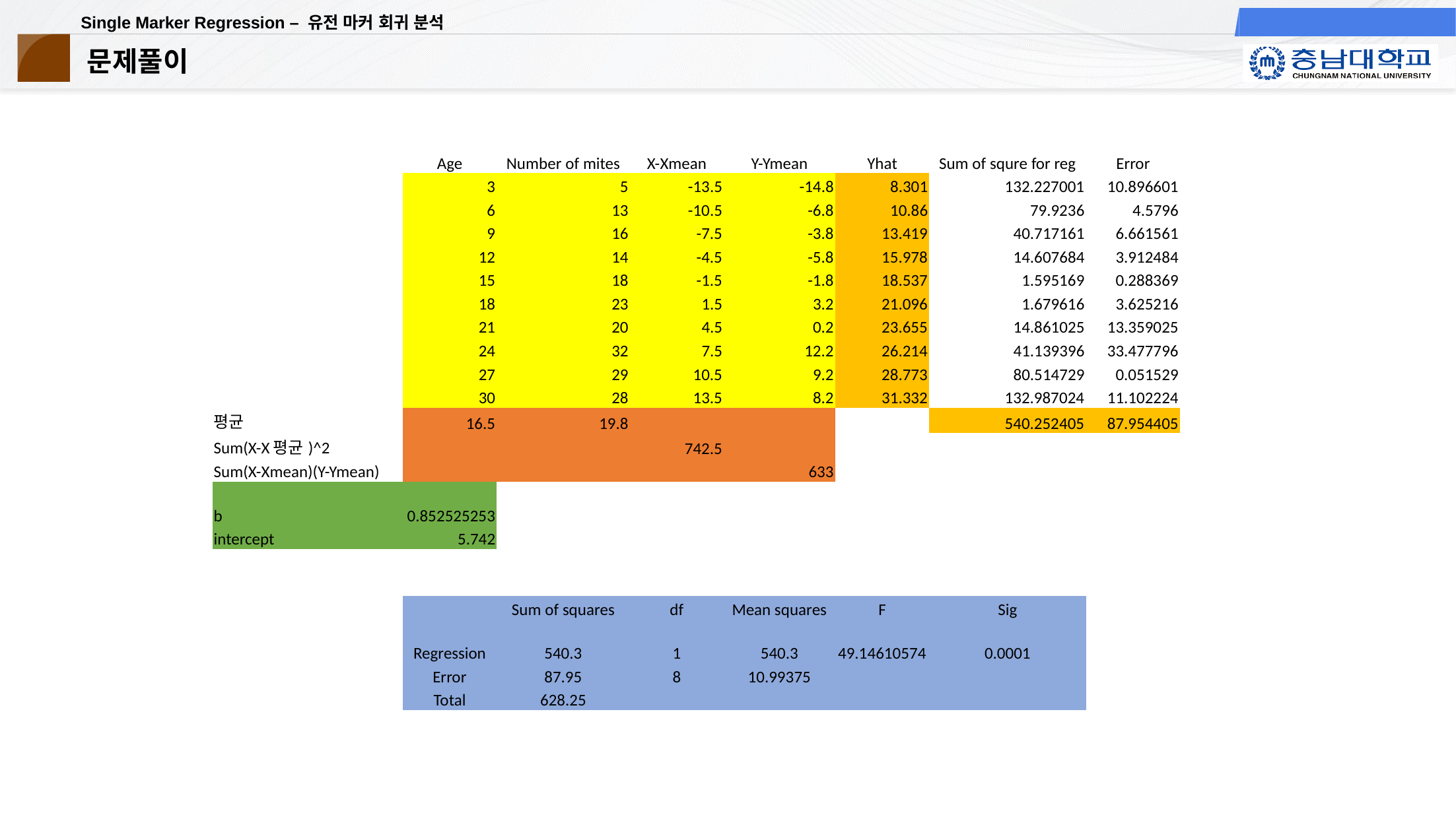

# 문제풀이
|  | Age | Number of mites | X-Xmean | Y-Ymean | Yhat | Sum of squre for reg | Error |
| --- | --- | --- | --- | --- | --- | --- | --- |
|  | 3 | 5 | -13.5 | -14.8 | 8.301 | 132.227001 | 10.896601 |
|  | 6 | 13 | -10.5 | -6.8 | 10.86 | 79.9236 | 4.5796 |
|  | 9 | 16 | -7.5 | -3.8 | 13.419 | 40.717161 | 6.661561 |
|  | 12 | 14 | -4.5 | -5.8 | 15.978 | 14.607684 | 3.912484 |
|  | 15 | 18 | -1.5 | -1.8 | 18.537 | 1.595169 | 0.288369 |
|  | 18 | 23 | 1.5 | 3.2 | 21.096 | 1.679616 | 3.625216 |
|  | 21 | 20 | 4.5 | 0.2 | 23.655 | 14.861025 | 13.359025 |
|  | 24 | 32 | 7.5 | 12.2 | 26.214 | 41.139396 | 33.477796 |
|  | 27 | 29 | 10.5 | 9.2 | 28.773 | 80.514729 | 0.051529 |
|  | 30 | 28 | 13.5 | 8.2 | 31.332 | 132.987024 | 11.102224 |
| 평균 | 16.5 | 19.8 |  |  |  | 540.252405 | 87.954405 |
| Sum(X-X평균)^2 |  |  | 742.5 |  |  |  |  |
| Sum(X-Xmean)(Y-Ymean) |  |  |  | 633 |  |  |  |
| b | 0.852525253 |  |  |  |  |  |  |
| intercept | 5.742 |  |  |  |  |  |  |
|  |  |  |  |  |  |  |  |
|  |  |  |  |  |  |  |  |
|  |  | Sum of squares | df | Mean squares | F | Sig |  |
|  | Regression | 540.3 | 1 | 540.3 | 49.14610574 | 0.0001 |  |
|  | Error | 87.95 | 8 | 10.99375 |  |  |  |
|  | Total | 628.25 |  |  |  |  |  |